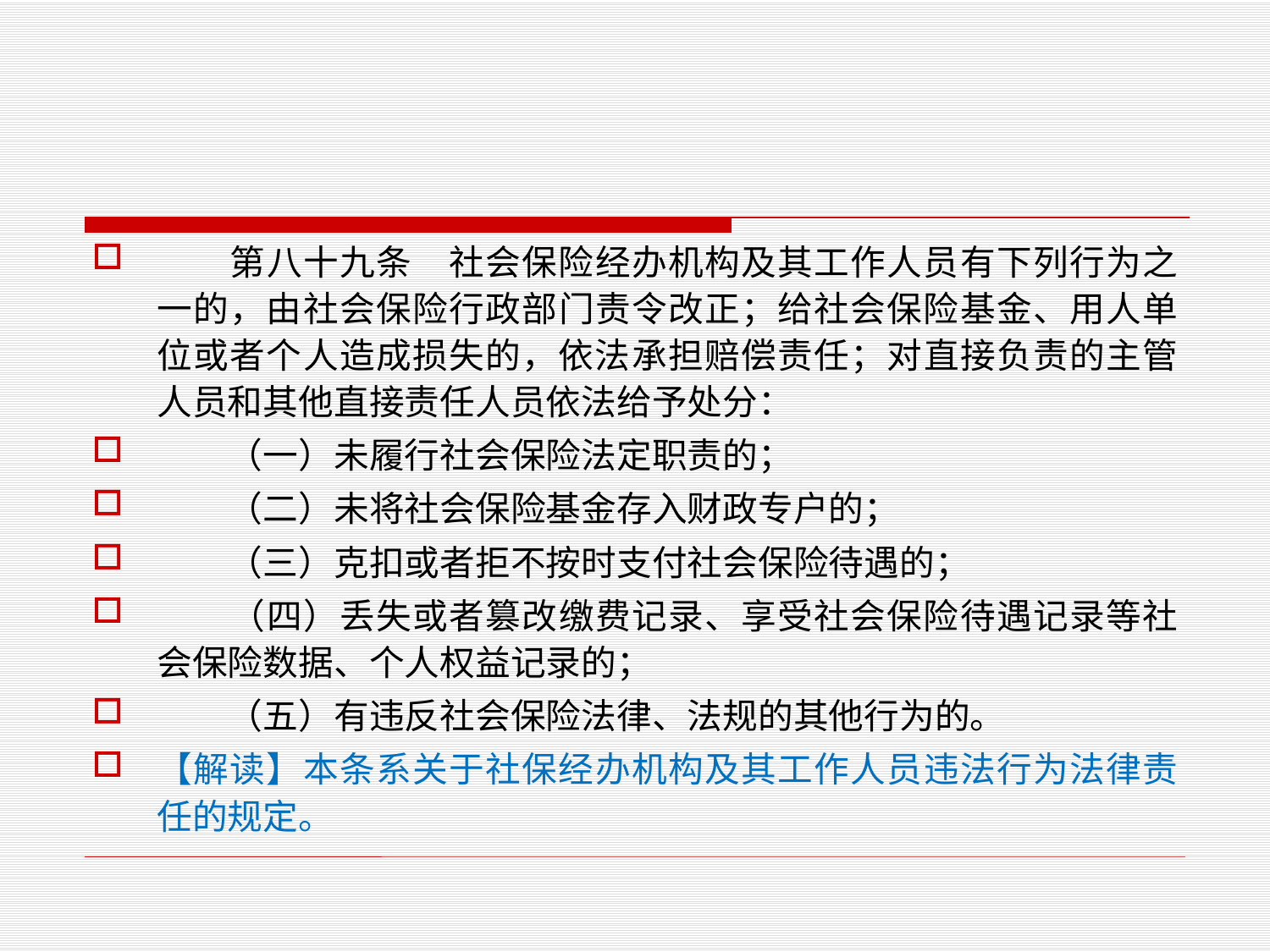

第八十九条　社会保险经办机构及其工作人员有下列行为之一的，由社会保险行政部门责令改正；给社会保险基金、用人单位或者个人造成损失的，依法承担赔偿责任；对直接负责的主管人员和其他直接责任人员依法给予处分：
　　（一）未履行社会保险法定职责的；
　　（二）未将社会保险基金存入财政专户的；
　　（三）克扣或者拒不按时支付社会保险待遇的；
　　（四）丢失或者篡改缴费记录、享受社会保险待遇记录等社会保险数据、个人权益记录的；
　　（五）有违反社会保险法律、法规的其他行为的。
【解读】本条系关于社保经办机构及其工作人员违法行为法律责任的规定。